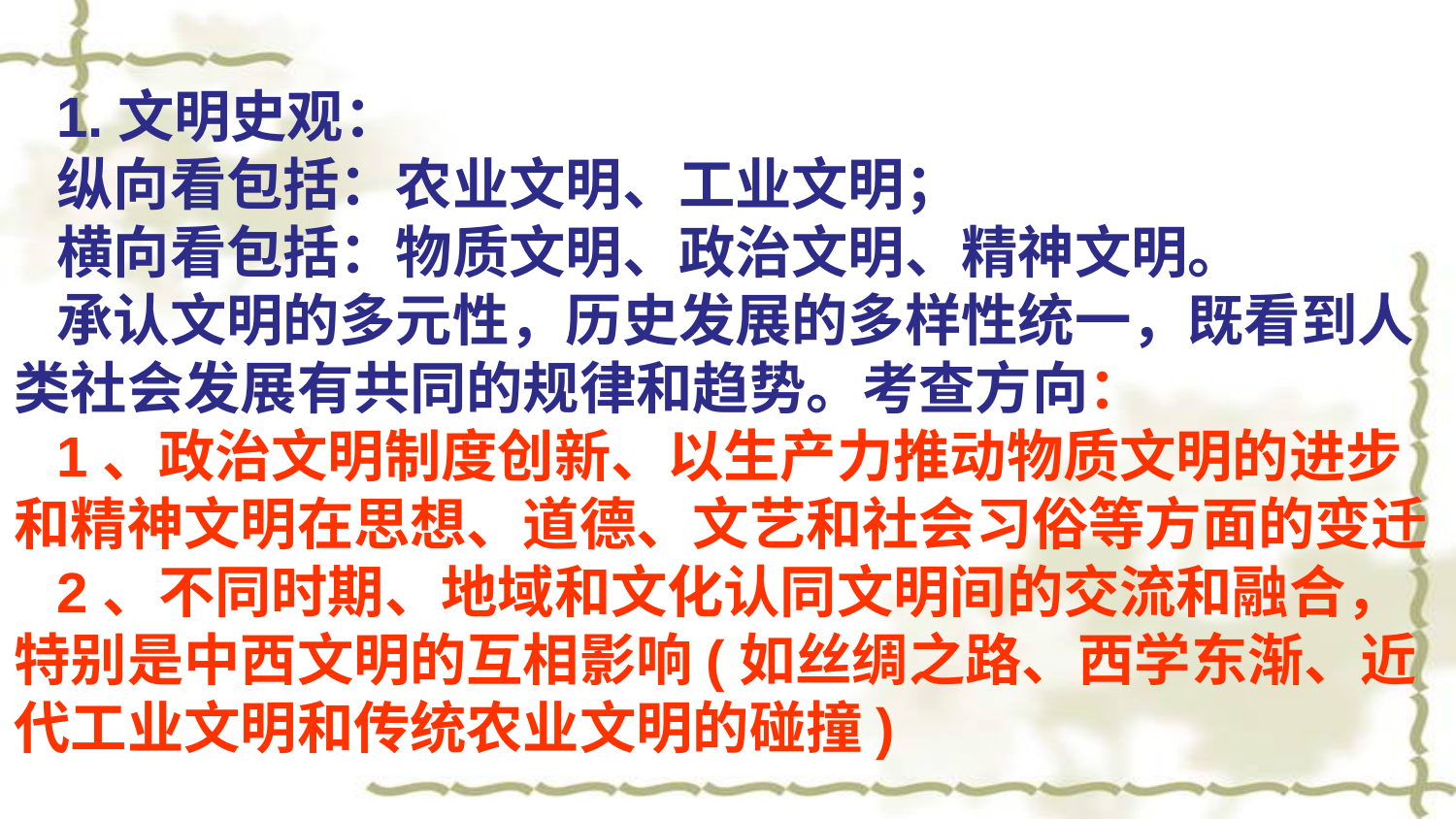

1.文明史观：
纵向看包括：农业文明、工业文明；
横向看包括：物质文明、政治文明、精神文明。
承认文明的多元性，历史发展的多样性统一，既看到人类社会发展有共同的规律和趋势。考查方向：
1、政治文明制度创新、以生产力推动物质文明的进步和精神文明在思想、道德、文艺和社会习俗等方面的变迁
2、不同时期、地域和文化认同文明间的交流和融合，特别是中西文明的互相影响(如丝绸之路、西学东渐、近代工业文明和传统农业文明的碰撞)